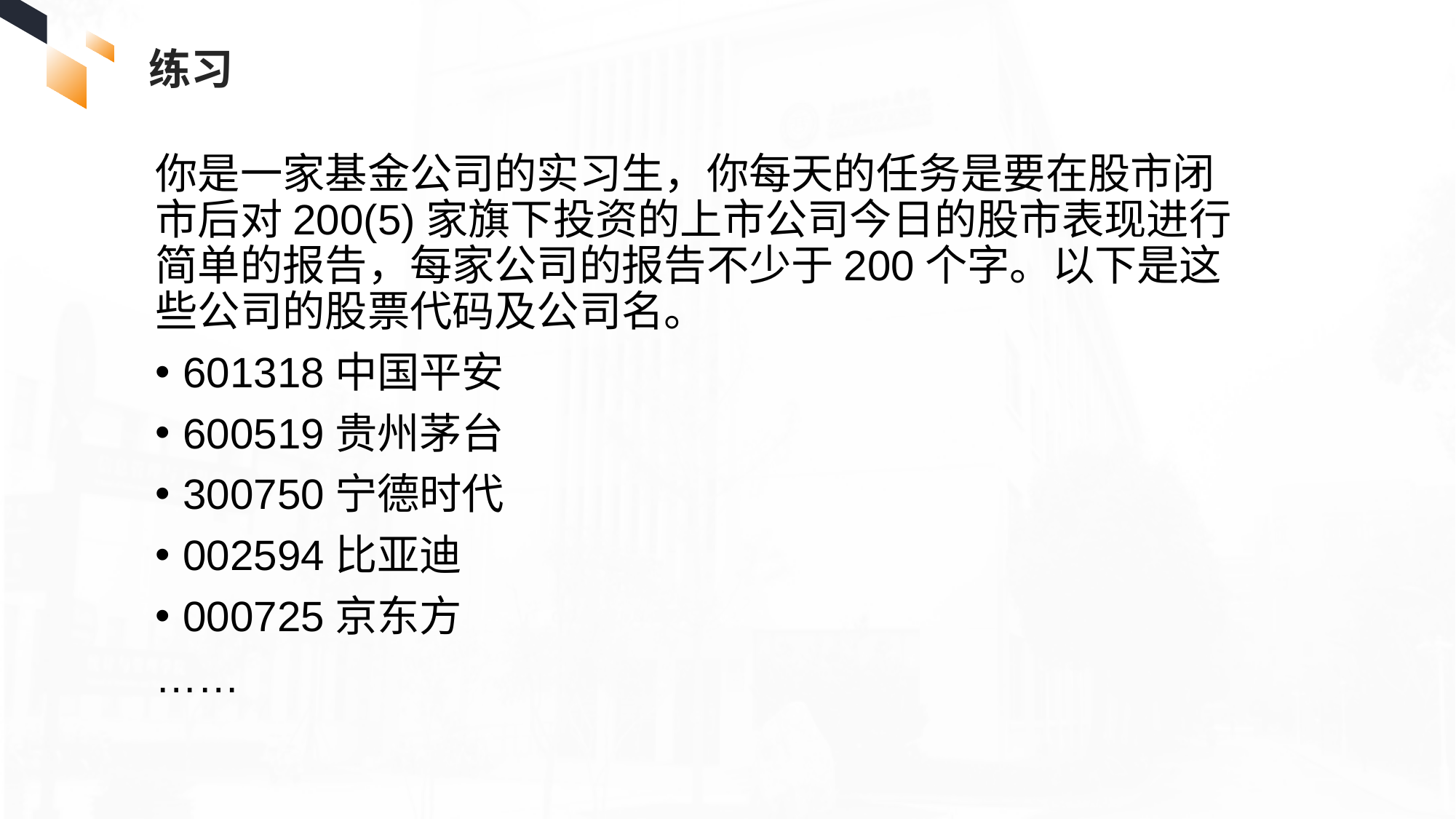

练习
你是一家基金公司的实习生，你每天的任务是要在股市闭市后对200(5)家旗下投资的上市公司今日的股市表现进行简单的报告，每家公司的报告不少于200个字。以下是这些公司的股票代码及公司名。
601318中国平安
600519贵州茅台
300750宁德时代
002594比亚迪
000725京东方
……